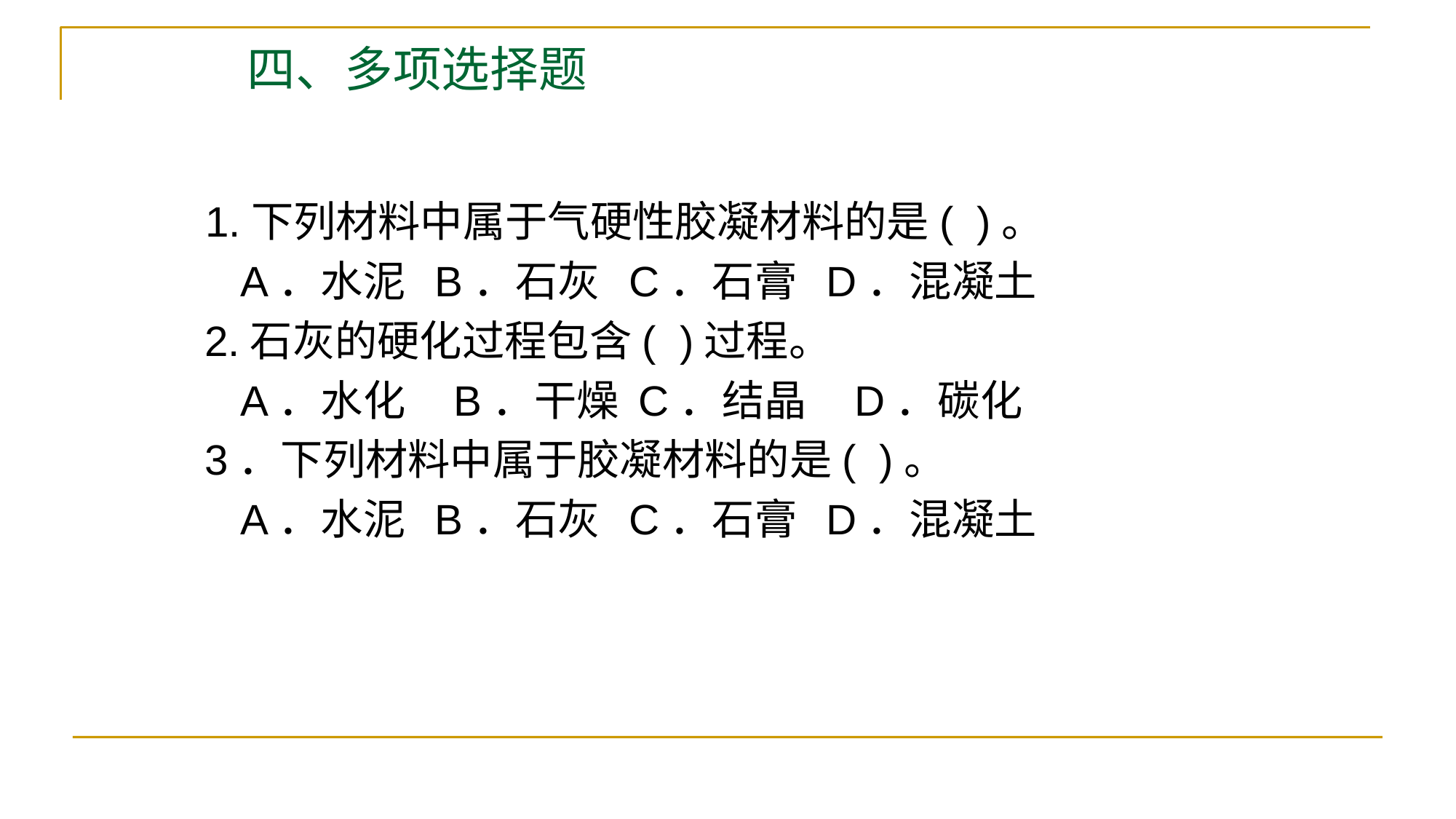

# 四、多项选择题
 1.下列材料中属于气硬性胶凝材料的是(  )。
    A．水泥  B．石灰  C．石膏  D．混凝土
 2.石灰的硬化过程包含(  )过程。
    A．水化    B．干燥 C．结晶    D．碳化
 3．下列材料中属于胶凝材料的是(  )。
    A．水泥  B．石灰  C．石膏  D．混凝土